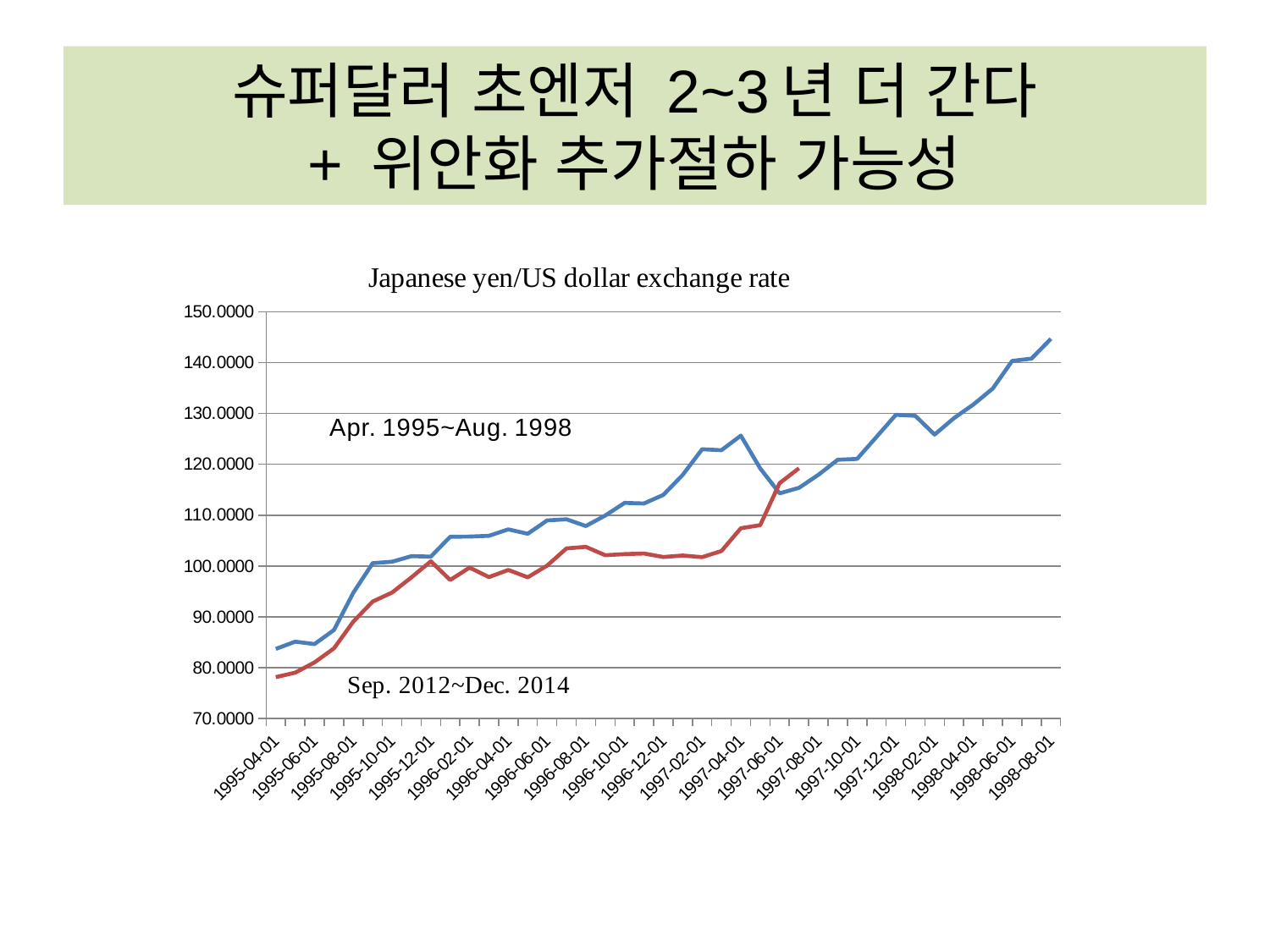

# 슈퍼달러 초엔저 2~3년 더 간다 + 위안화 추가절하 가능성

### Chart

| Category |  |  |
|---|---|---|
| 34790 | 83.68949999999998 | 78.13529999999999 |
| 34820 | 85.11269999999999 | 79.01320000000003 |
| 34851 | 84.63549999999998 | 81.0305 |
| 34881 | 87.397 | 83.7905 |
| 34912 | 94.7383 | 89.05809999999998 |
| 34943 | 100.5455 | 93.0016 |
| 34973 | 100.839 | 94.77 |
| 35004 | 101.9400000000002 | 97.7582 |
| 35034 | 101.84950000000002 | 100.9186000000002 |
| 35065 | 105.7514 | 97.23500000000001 |
| 35096 | 105.788 | 99.67269999999998 |
| 35125 | 105.9400000000002 | 97.8123 |
| 35156 | 107.1995 | 99.21000000000002 |
| 35186 | 106.3423 | 97.77 |
| 35217 | 108.96000000000002 | 100.07369999999999 |
| 35247 | 109.1909 | 103.46000000000002 |
| 35278 | 107.8659 | 103.7614 |
| 35309 | 109.9310000000002 | 102.12529999999998 |
| 35339 | 112.4123 | 102.3395 |
| 35370 | 112.2958 | 102.45820000000002 |
| 35400 | 113.981 | 101.77379999999998 |
| 35431 | 117.91240000000002 | 102.0629 |
| 35462 | 122.96210000000002 | 101.74000000000002 |
| 35490 | 122.77379999999998 | 102.94380000000002 |
| 35521 | 125.6377 | 107.4257 |
| 35551 | 119.1924 | 108.0264 |
| 35582 | 114.2857 | 116.29940000000002 |
| 35612 | 115.37589999999985 | 119.2239 |
| 35643 | 117.9295 | None |
| 35674 | 120.89 | None |
| 35704 | 121.0605 | None |
| 35735 | 125.3817 | None |
| 35765 | 129.73409999999998 | None |
| 35796 | 129.5475 | None |
| 35827 | 125.8516 | None |
| 35855 | 129.08230000000046 | None |
| 35886 | 131.75359999999998 | None |
| 35916 | 134.89600000000004 | None |
| 35947 | 140.3305 | None |
| 35977 | 140.7874000000004 | None |
| 36008 | 144.68 | None |